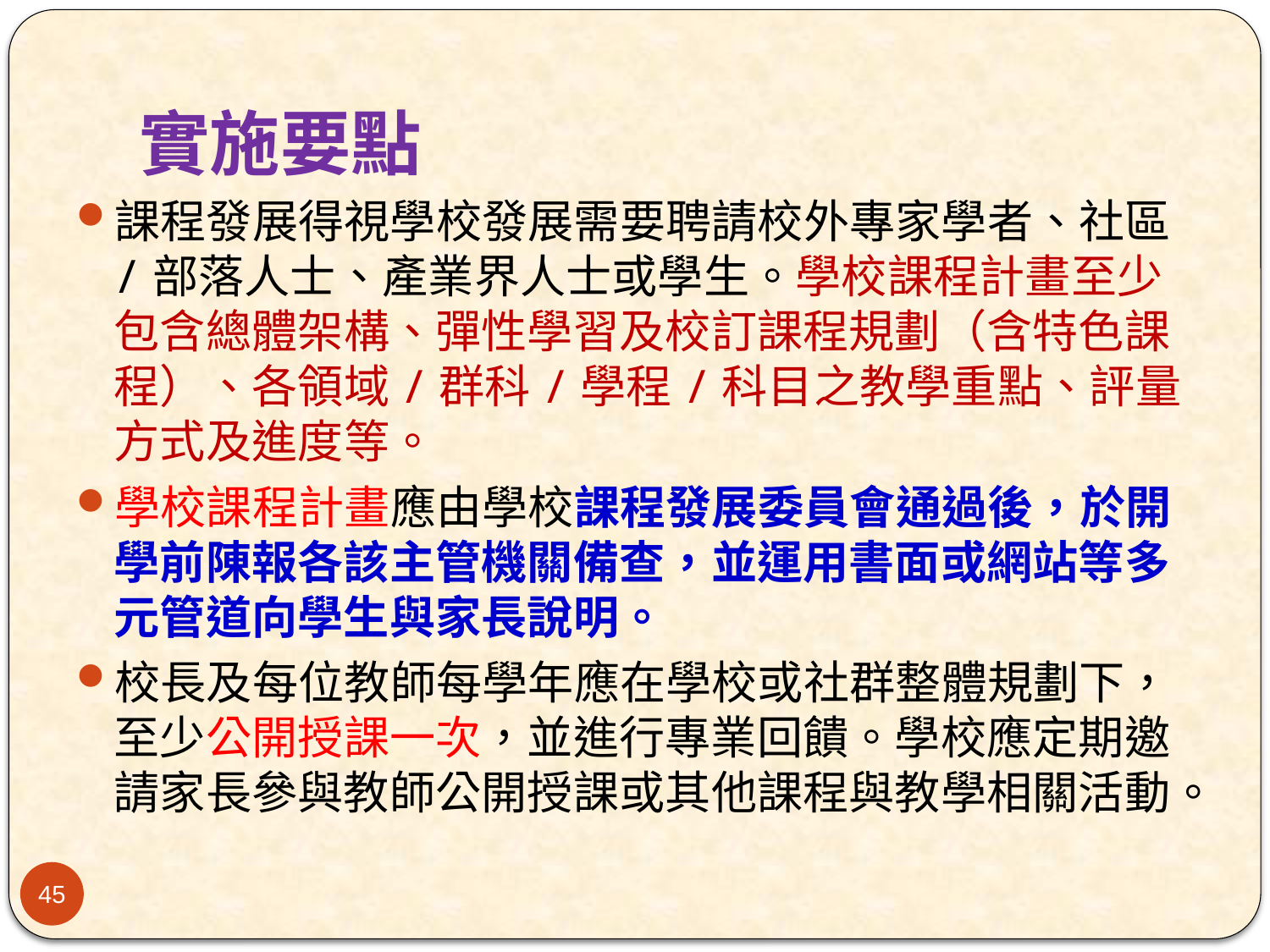

# 實施要點
課程發展得視學校發展需要聘請校外專家學者、社區/部落人士、產業界人士或學生。學校課程計畫至少包含總體架構、彈性學習及校訂課程規劃（含特色課程）、各領域/群科/學程/科目之教學重點、評量方式及進度等。
學校課程計畫應由學校課程發展委員會通過後，於開學前陳報各該主管機關備查，並運用書面或網站等多元管道向學生與家長說明。
校長及每位教師每學年應在學校或社群整體規劃下，至少公開授課一次，並進行專業回饋。學校應定期邀請家長參與教師公開授課或其他課程與教學相關活動。

45